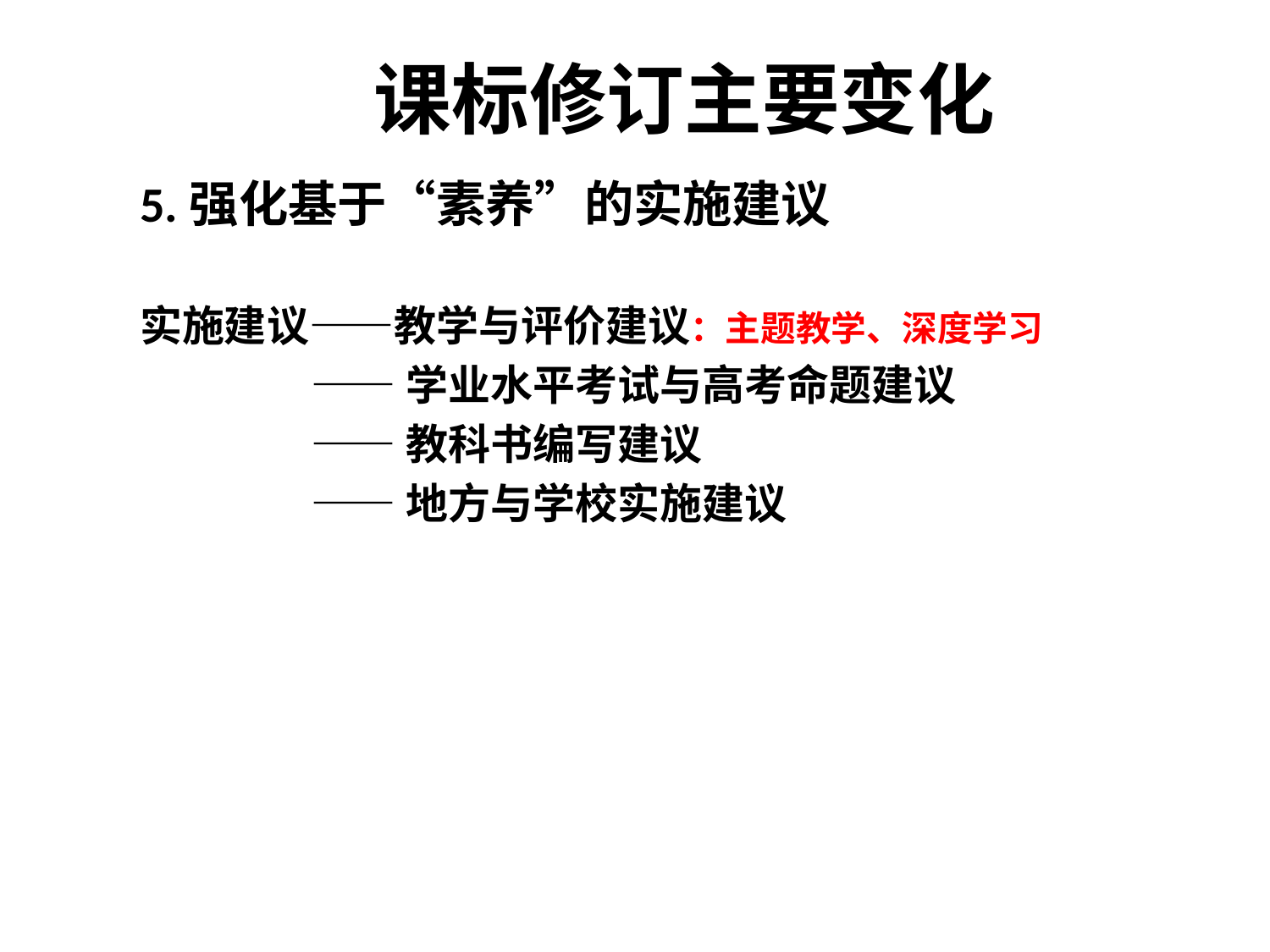

# 课标修订主要变化
5.强化基于“素养”的实施建议

实施建议——教学与评价建议：主题教学、深度学习
                  ——学业水平考试与高考命题建议
                  ——教科书编写建议
                  ——地方与学校实施建议